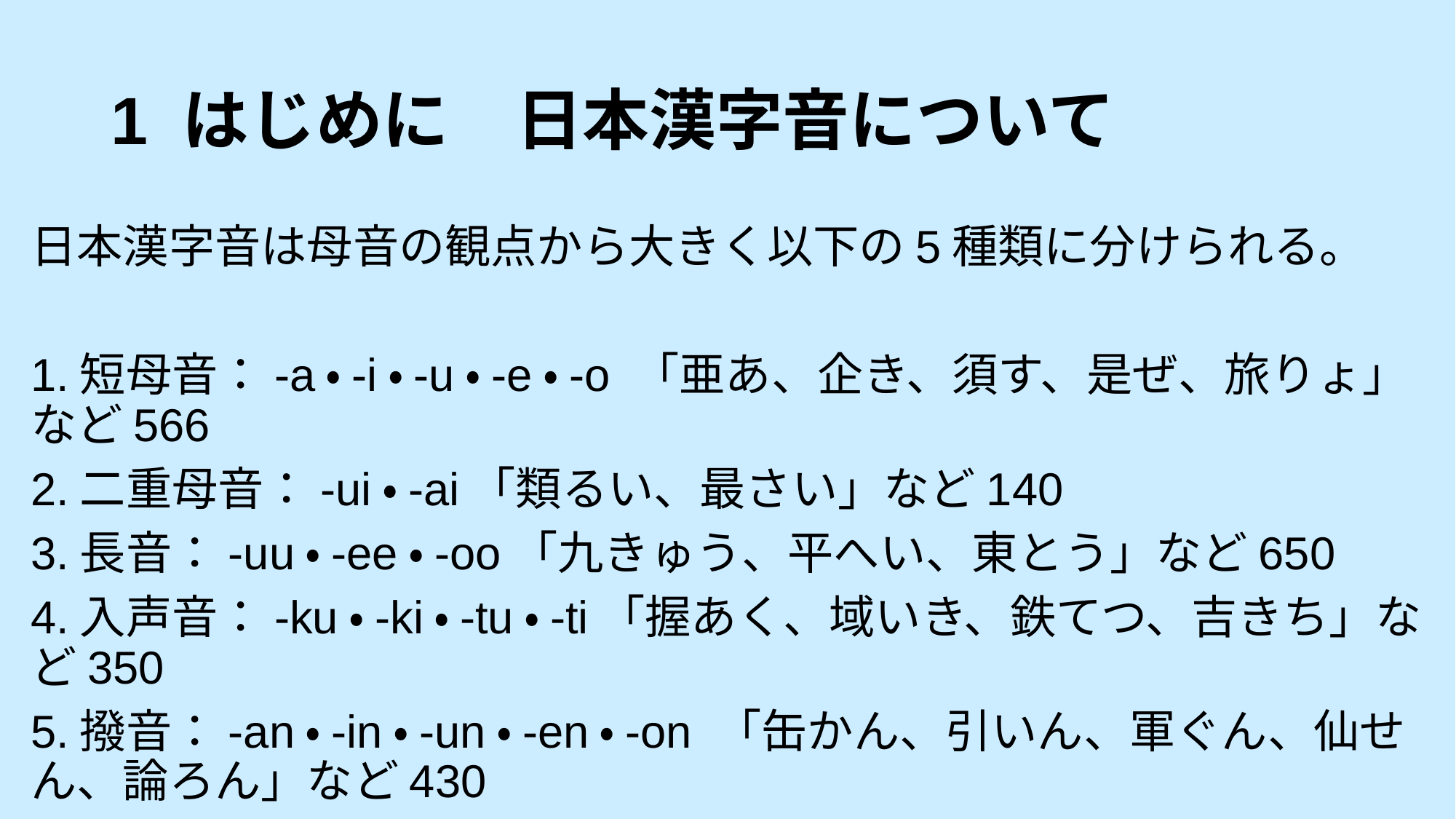

# 1 はじめに　日本漢字音について
日本漢字音は母音の観点から大きく以下の5種類に分けられる。

1.短母音：-a・-i・-u・-e・-o 「亜あ、企き、須す、是ぜ、旅りょ」など566
2.二重母音：-ui・-ai「類るい、最さい」など140
3.長音：-uu・-ee・-oo「九きゅう、平へい、東とう」など650
4.入声音：-ku・-ki・-tu・-ti「握あく、域いき、鉄てつ、吉きち」など350
5.撥音：-an・-in・-un・-en・-on 「缶かん、引いん、軍ぐん、仙せん、論ろん」など430